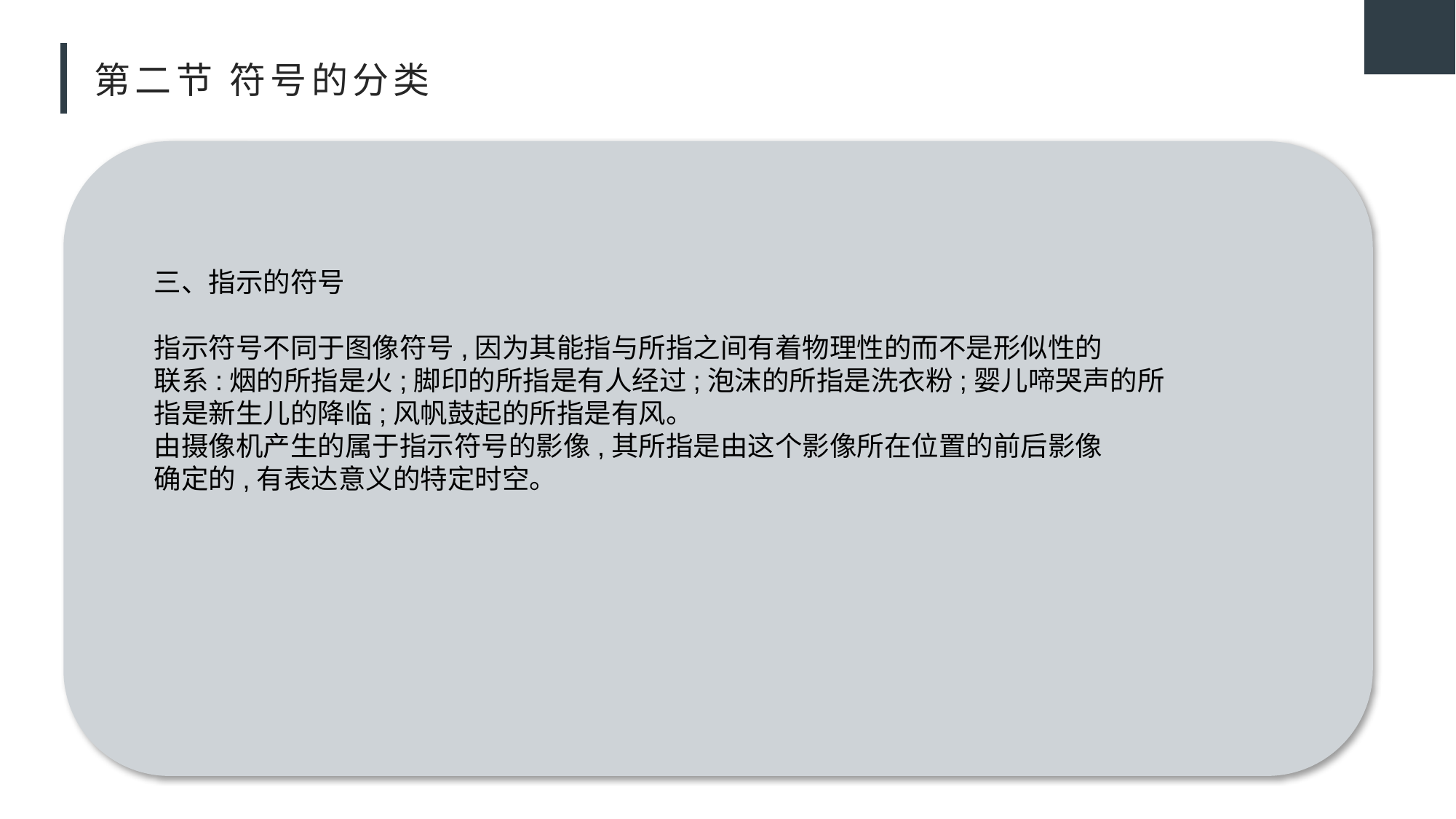

# 第二节 符号的分类

三、指示的符号

指示符号不同于图像符号,因为其能指与所指之间有着物理性的而不是形似性的
联系:烟的所指是火;脚印的所指是有人经过;泡沫的所指是洗衣粉;婴儿啼哭声的所
指是新生儿的降临;风帆鼓起的所指是有风。
由摄像机产生的属于指示符号的影像,其所指是由这个影像所在位置的前后影像
确定的,有表达意义的特定时空。